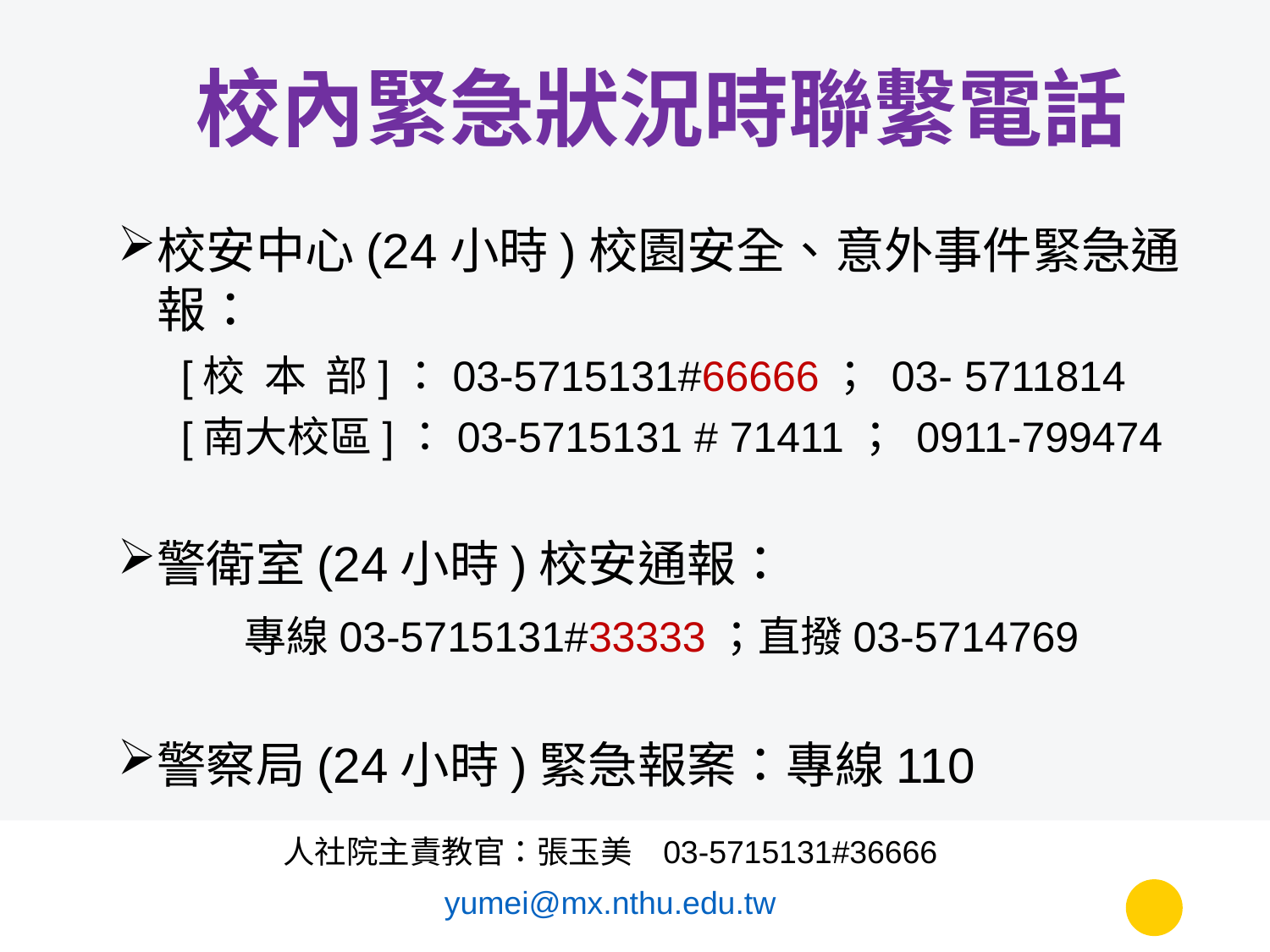

# 校內緊急狀況時聯繫電話
校安中心(24小時)校園安全、意外事件緊急通報：
[校  本  部]：03-5715131#66666； 03- 5711814
[南大校區]：03-5715131 # 71411； 0911-799474

警衛室(24小時)校安通報：
	專線03-5715131#33333；直撥03-5714769

警察局(24小時)緊急報案：專線110

| 人社院主責教官：張玉美 03-5715131#36666 |
| --- |
| yumei@mx.nthu.edu.tw |